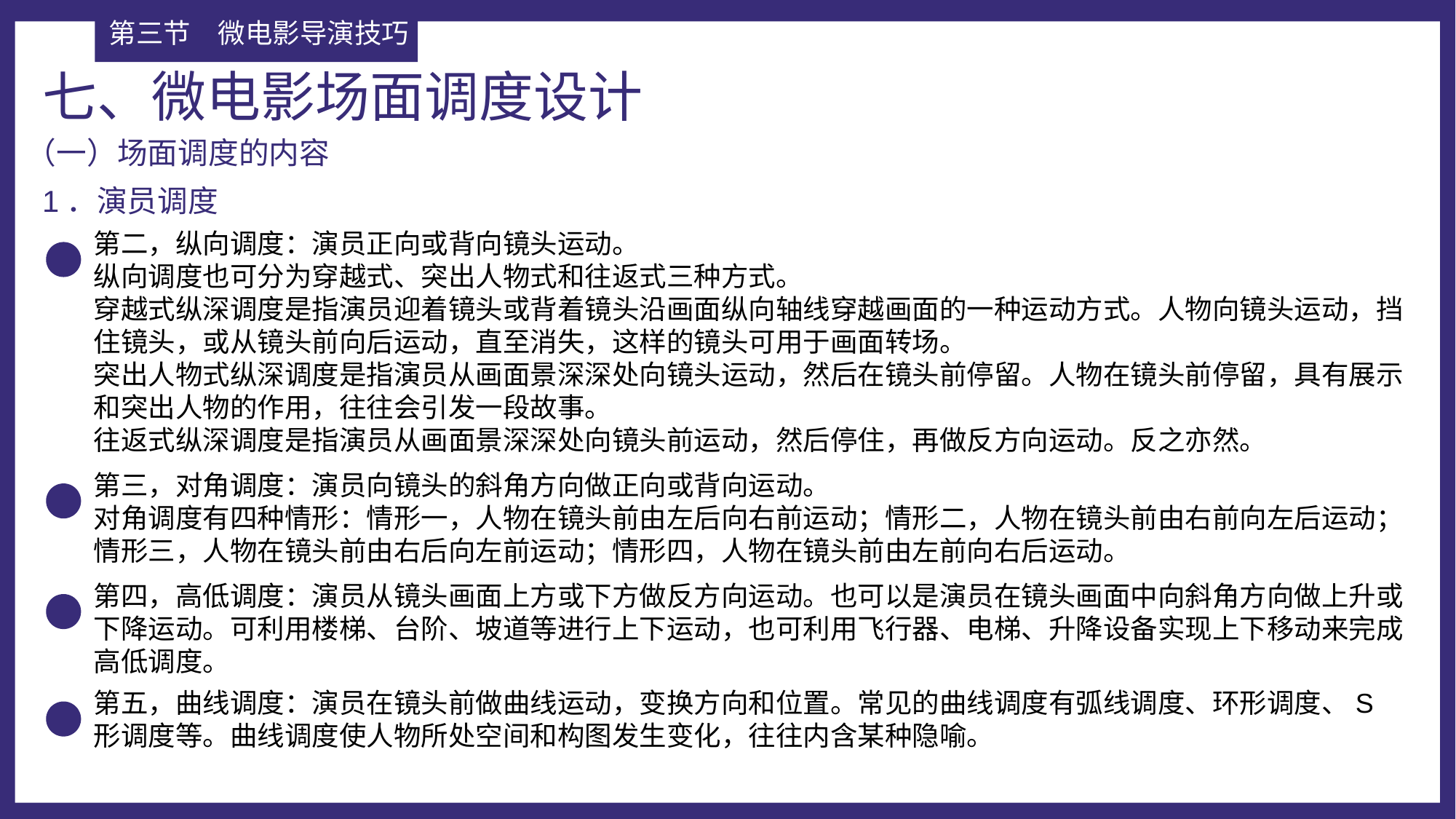

第三节	微电影导演技巧
七、微电影场面调度设计
（一）场面调度的内容
1．演员调度
第二，纵向调度：演员正向或背向镜头运动。
纵向调度也可分为穿越式、突出人物式和往返式三种方式。
穿越式纵深调度是指演员迎着镜头或背着镜头沿画面纵向轴线穿越画面的一种运动方式。人物向镜头运动，挡住镜头，或从镜头前向后运动，直至消失，这样的镜头可用于画面转场。
突出人物式纵深调度是指演员从画面景深深处向镜头运动，然后在镜头前停留。人物在镜头前停留，具有展示和突出人物的作用，往往会引发一段故事。
往返式纵深调度是指演员从画面景深深处向镜头前运动，然后停住，再做反方向运动。反之亦然。

第三，对角调度：演员向镜头的斜角方向做正向或背向运动。
对角调度有四种情形：情形一，人物在镜头前由左后向右前运动；情形二，人物在镜头前由右前向左后运动；情形三，人物在镜头前由右后向左前运动；情形四，人物在镜头前由左前向右后运动。

第四，高低调度：演员从镜头画面上方或下方做反方向运动。也可以是演员在镜头画面中向斜角方向做上升或下降运动。可利用楼梯、台阶、坡道等进行上下运动，也可利用飞行器、电梯、升降设备实现上下移动来完成高低调度。

第五，曲线调度：演员在镜头前做曲线运动，变换方向和位置。常见的曲线调度有弧线调度、环形调度、S 形调度等。曲线调度使人物所处空间和构图发生变化，往往内含某种隐喻。